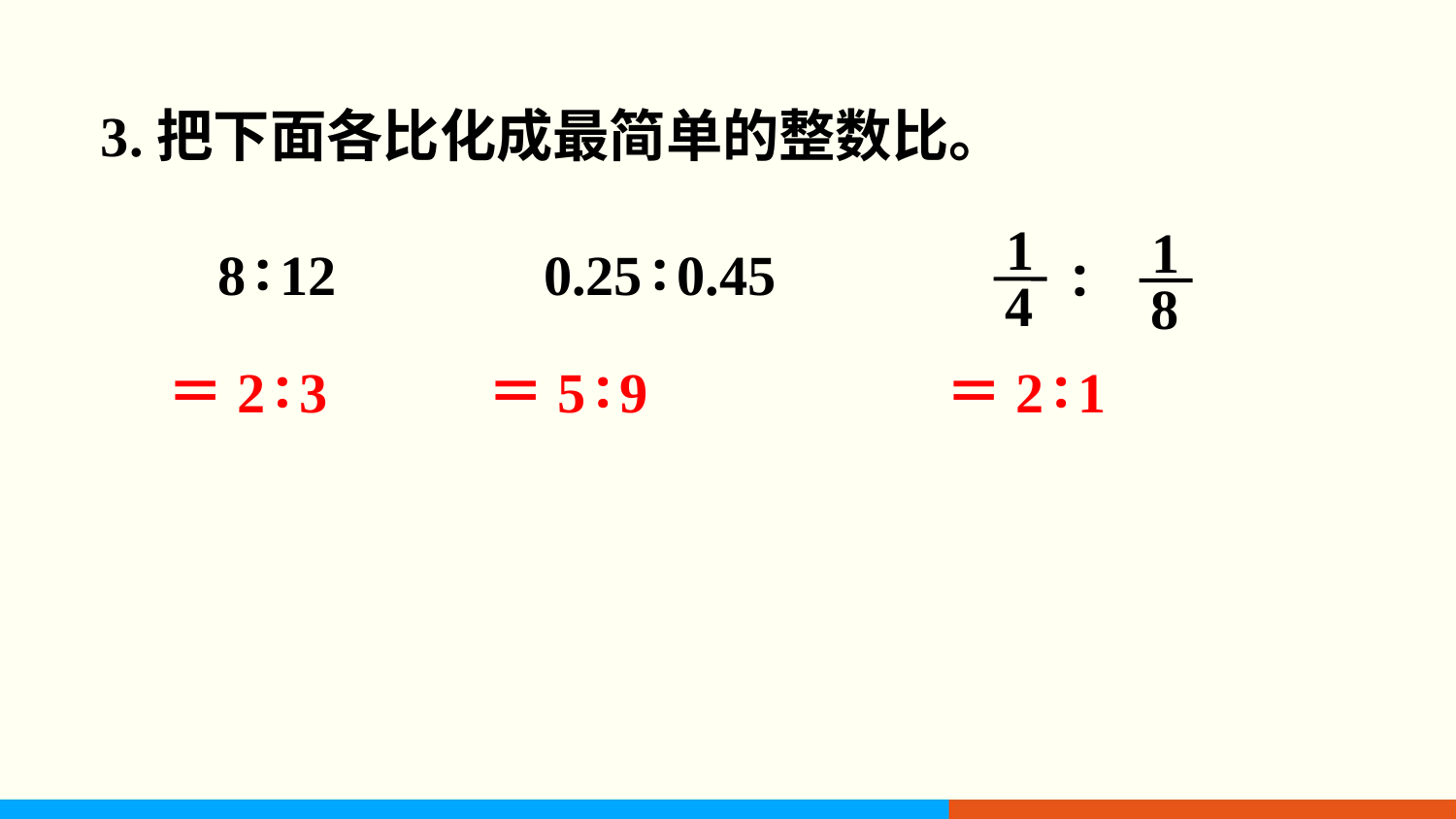

3.把下面各比化成最简单的整数比。
1
4

1
8

∶
8∶12
0.25∶0.45
＝2∶3
＝5∶9
＝2∶1